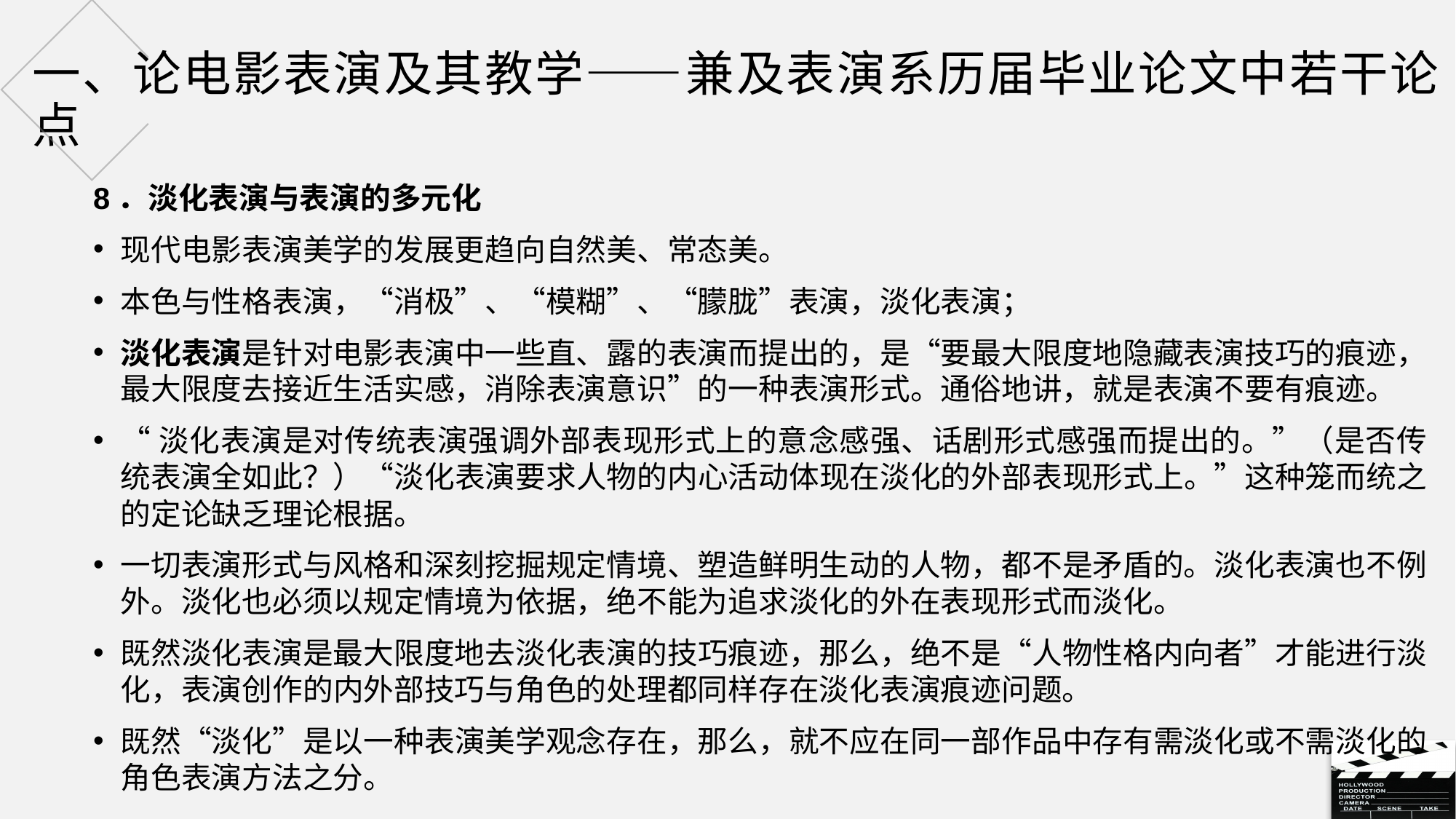

# 一、论电影表演及其教学——兼及表演系历届毕业论文中若干论点
8．淡化表演与表演的多元化
现代电影表演美学的发展更趋向自然美、常态美。
本色与性格表演，“消极”、“模糊”、“朦胧”表演，淡化表演；
淡化表演是针对电影表演中一些直、露的表演而提出的，是“要最大限度地隐藏表演技巧的痕迹，最大限度去接近生活实感，消除表演意识”的一种表演形式。通俗地讲，就是表演不要有痕迹。
“淡化表演是对传统表演强调外部表现形式上的意念感强、话剧形式感强而提出的。”（是否传统表演全如此？）“淡化表演要求人物的内心活动体现在淡化的外部表现形式上。”这种笼而统之的定论缺乏理论根据。
一切表演形式与风格和深刻挖掘规定情境、塑造鲜明生动的人物，都不是矛盾的。淡化表演也不例外。淡化也必须以规定情境为依据，绝不能为追求淡化的外在表现形式而淡化。
既然淡化表演是最大限度地去淡化表演的技巧痕迹，那么，绝不是“人物性格内向者”才能进行淡化，表演创作的内外部技巧与角色的处理都同样存在淡化表演痕迹问题。
既然“淡化”是以一种表演美学观念存在，那么，就不应在同一部作品中存有需淡化或不需淡化的角色表演方法之分。